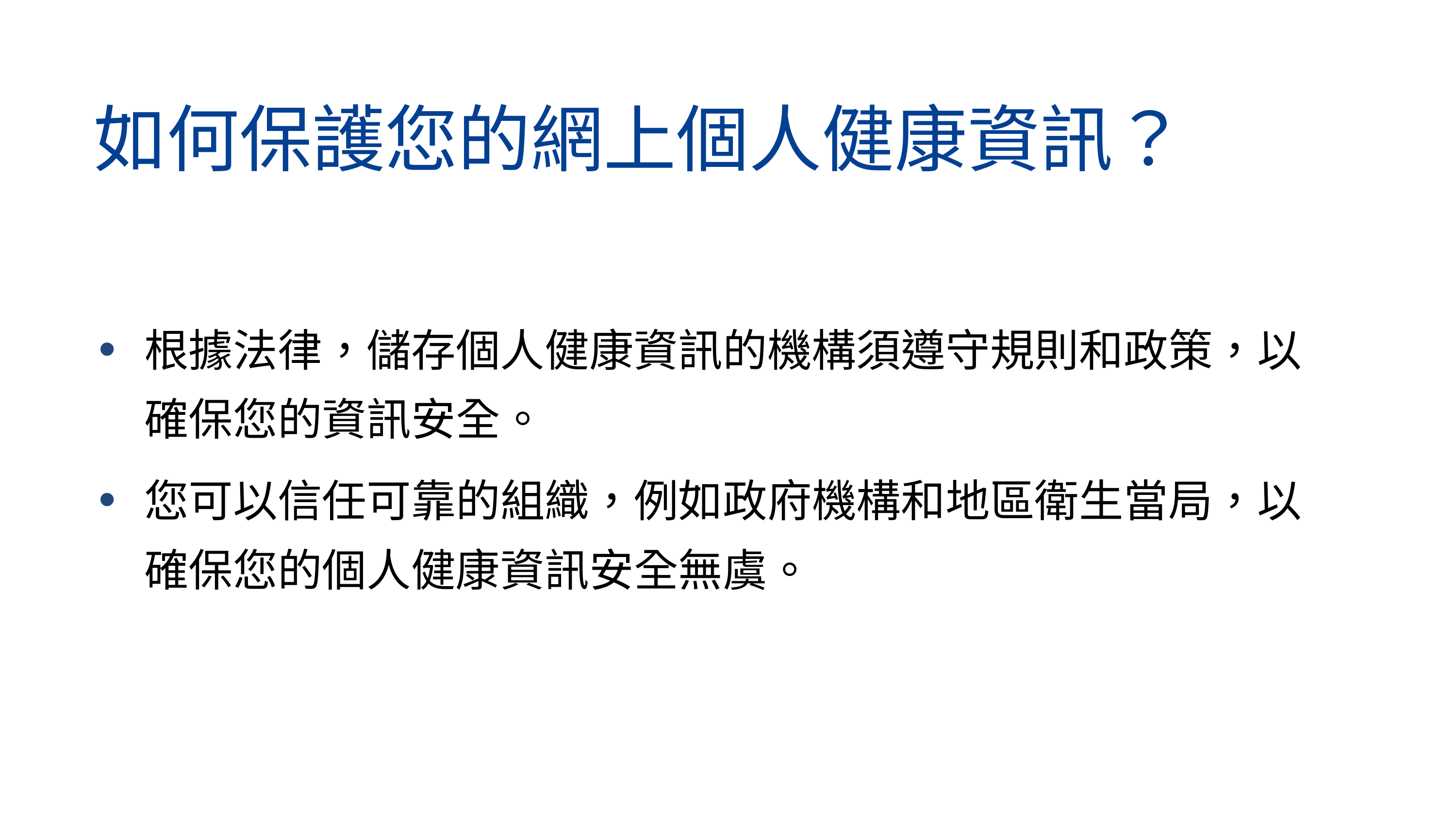

如何保護您的網上個人健康資訊？
根據法律，儲存個人健康資訊的機構須遵守規則和政策，以確保您的資訊安全。
您可以信任可靠的組織，例如政府機構和地區衛生當局，以確保您的個人健康資訊安全無虞。